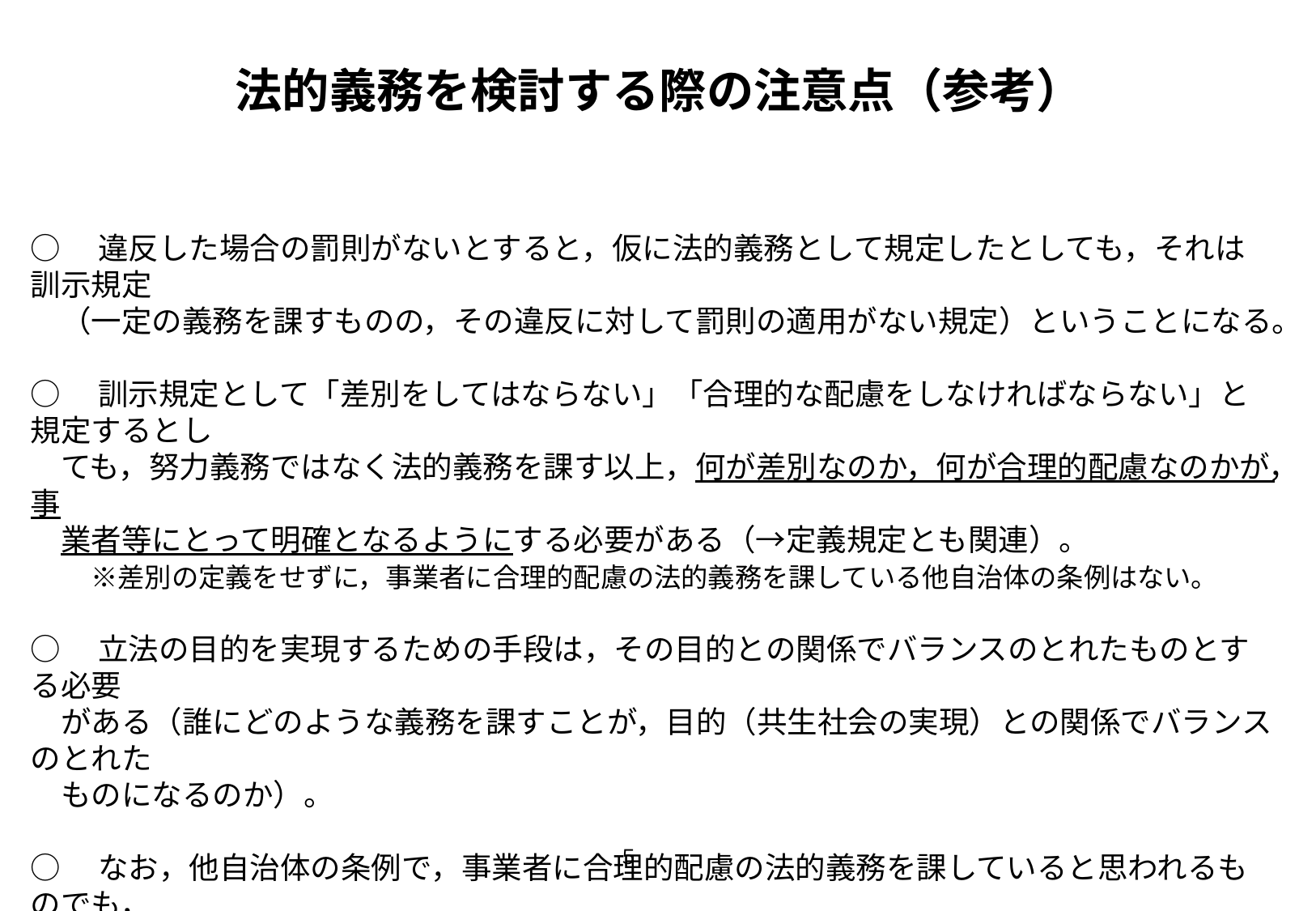

# 法的義務を検討する際の注意点（参考）

○　違反した場合の罰則がないとすると，仮に法的義務として規定したとしても，それは訓示規定
　（一定の義務を課すものの，その違反に対して罰則の適用がない規定）ということになる。

○　訓示規定として「差別をしてはならない」「合理的な配慮をしなければならない」と規定するとし
　ても，努力義務ではなく法的義務を課す以上，何が差別なのか，何が合理的配慮なのかが，事
　業者等にとって明確となるようにする必要がある（→定義規定とも関連）。
　　※差別の定義をせずに，事業者に合理的配慮の法的義務を課している他自治体の条例はない。

○　立法の目的を実現するための手段は，その目的との関係でバランスのとれたものとする必要
　がある（誰にどのような義務を課すことが，目的（共生社会の実現）との関係でバランスのとれた
　ものになるのか）。

○　なお，他自治体の条例で，事業者に合理的配慮の法的義務を課していると思われるものでも，
　直接的に事業者を主語として規定しているものはない（すべて「何人も・・・差別をしてはなら
　ない」や「何人も・・・合理的な配慮をしなければならない」という規定の仕方）。
５